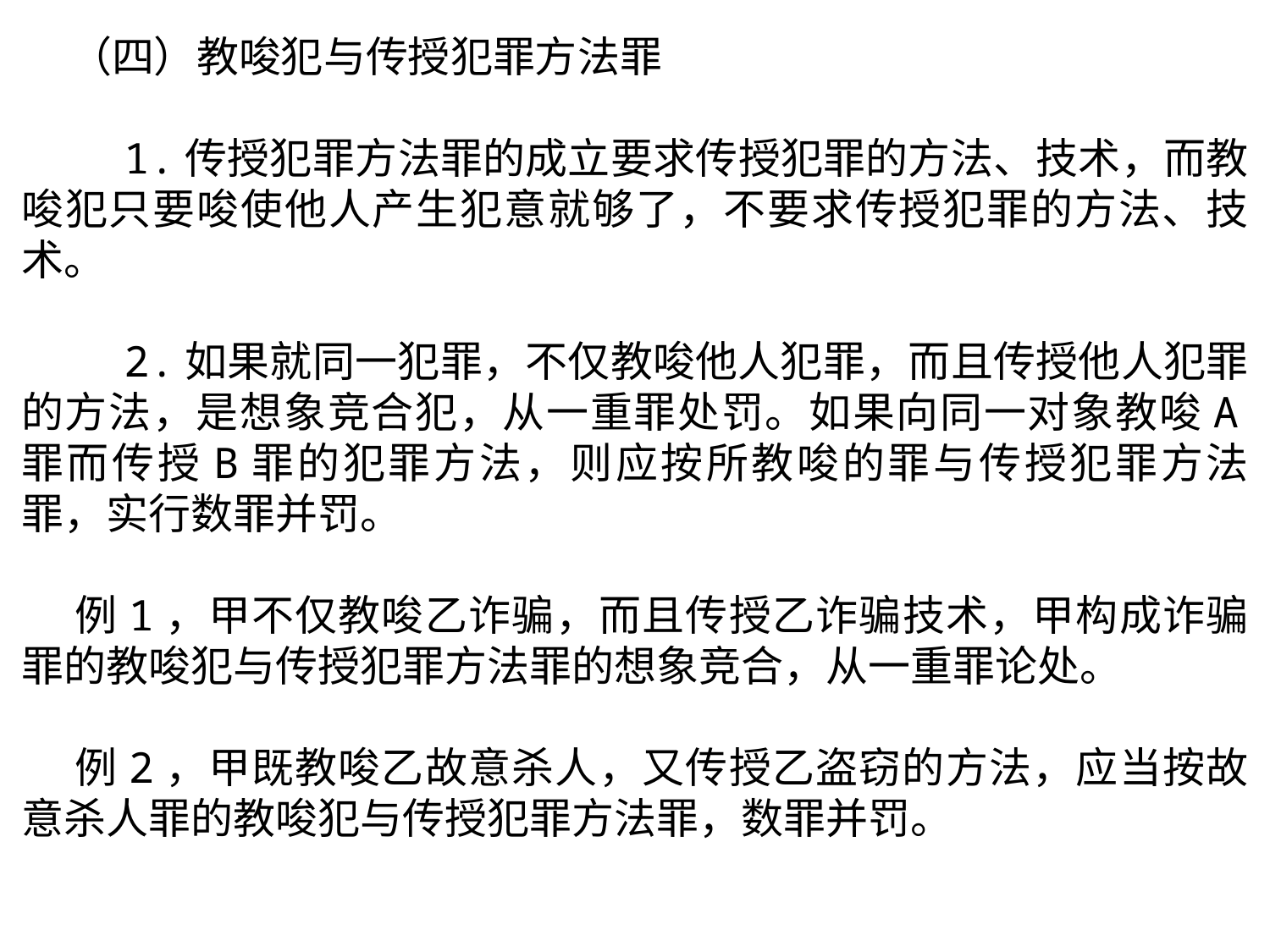

（四）教唆犯与传授犯罪方法罪

    1.传授犯罪方法罪的成立要求传授犯罪的方法、技术，而教唆犯只要唆使他人产生犯意就够了，不要求传授犯罪的方法、技术。

    2.如果就同一犯罪，不仅教唆他人犯罪，而且传授他人犯罪的方法，是想象竞合犯，从一重罪处罚。如果向同一对象教唆A罪而传授B罪的犯罪方法，则应按所教唆的罪与传授犯罪方法罪，实行数罪并罚。

    例1，甲不仅教唆乙诈骗，而且传授乙诈骗技术，甲构成诈骗罪的教唆犯与传授犯罪方法罪的想象竞合，从一重罪论处。

    例2，甲既教唆乙故意杀人，又传授乙盗窃的方法，应当按故意杀人罪的教唆犯与传授犯罪方法罪，数罪并罚。